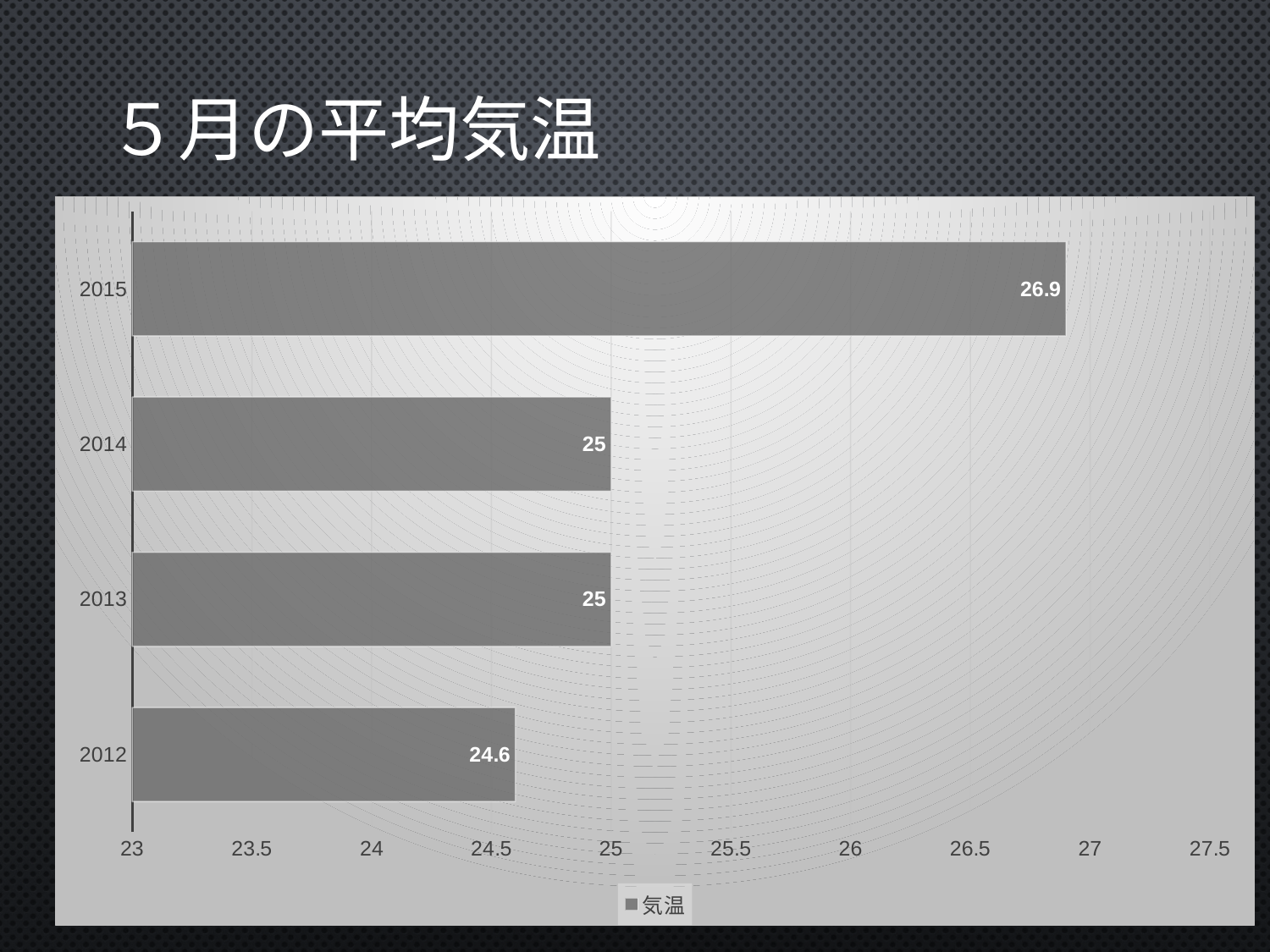

# ５月の平均気温

### Chart

| Category | 気温 |
|---|---|
| 2012 | 24.6 |
| 2013 | 25.0 |
| 2014 | 25.0 |
| 2015 | 26.9 |
8